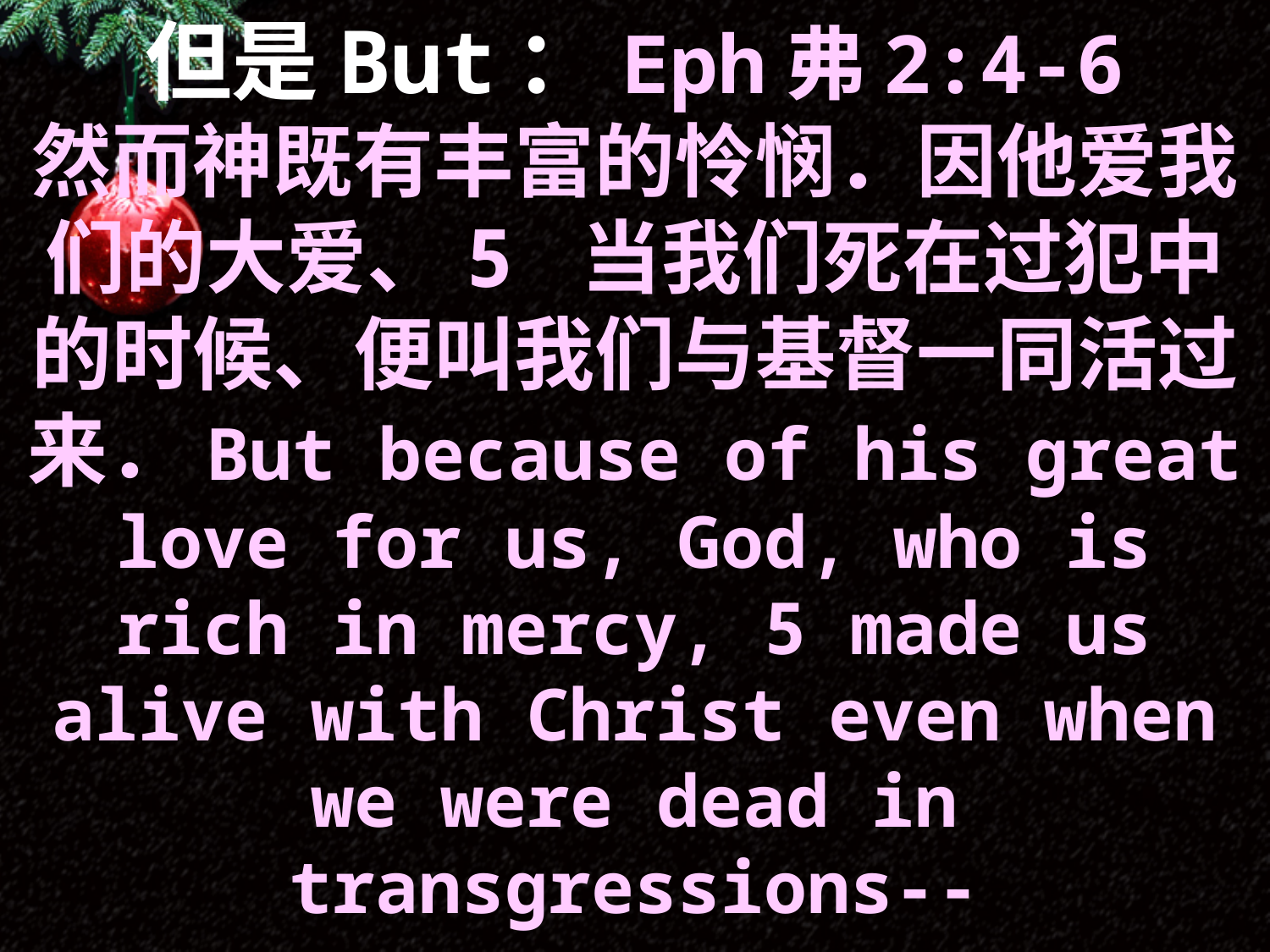

但是But：Eph弗2:4-6
然而神既有丰富的怜悯．因他爱我们的大爱、5 当我们死在过犯中的时候、便叫我们与基督一同活过来．But because of his great love for us, God, who is rich in mercy, 5 made us alive with Christ even when we were dead in transgressions--